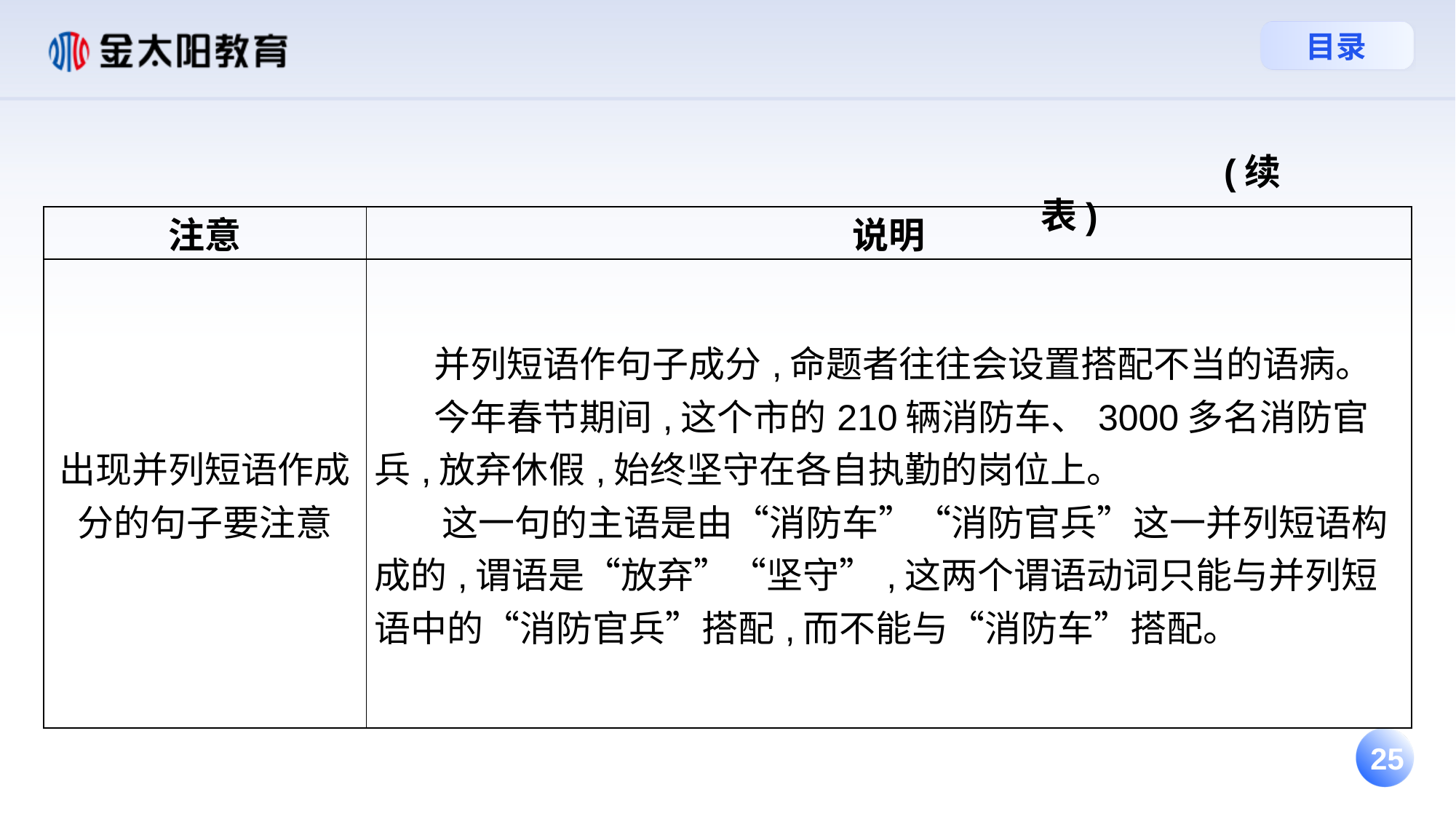

(续表)
| 注意 | 说明 |
| --- | --- |
| 出现并列短语作成分的句子要注意 | 并列短语作句子成分,命题者往往会设置搭配不当的语病。 今年春节期间,这个市的210辆消防车、3000多名消防官兵,放弃休假,始终坚守在各自执勤的岗位上。 这一句的主语是由“消防车”“消防官兵”这一并列短语构成的,谓语是“放弃”“坚守”,这两个谓语动词只能与并列短语中的“消防官兵”搭配,而不能与“消防车”搭配。 |